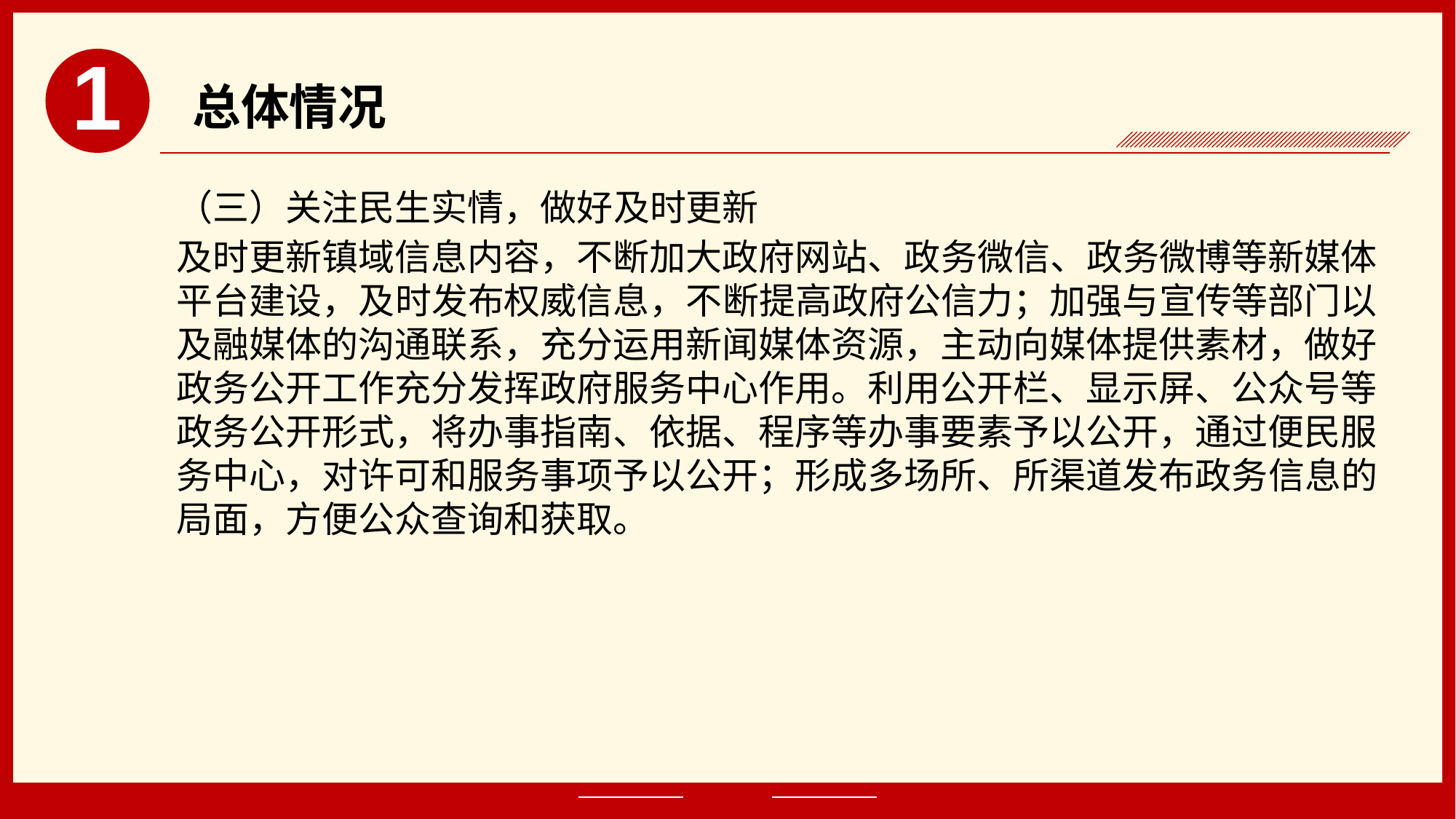

# 1
总体情况
（三）关注民生实情，做好及时更新
及时更新镇域信息内容，不断加大政府网站、政务微信、政务微博等新媒体平台建设，及时发布权威信息，不断提高政府公信力；加强与宣传等部门以及融媒体的沟通联系，充分运用新闻媒体资源，主动向媒体提供素材，做好政务公开工作充分发挥政府服务中心作用。利用公开栏、显示屏、公众号等政务公开形式，将办事指南、依据、程序等办事要素予以公开，通过便民服务中心，对许可和服务事项予以公开；形成多场所、所渠道发布政务信息的局面，方便公众查询和获取。
7